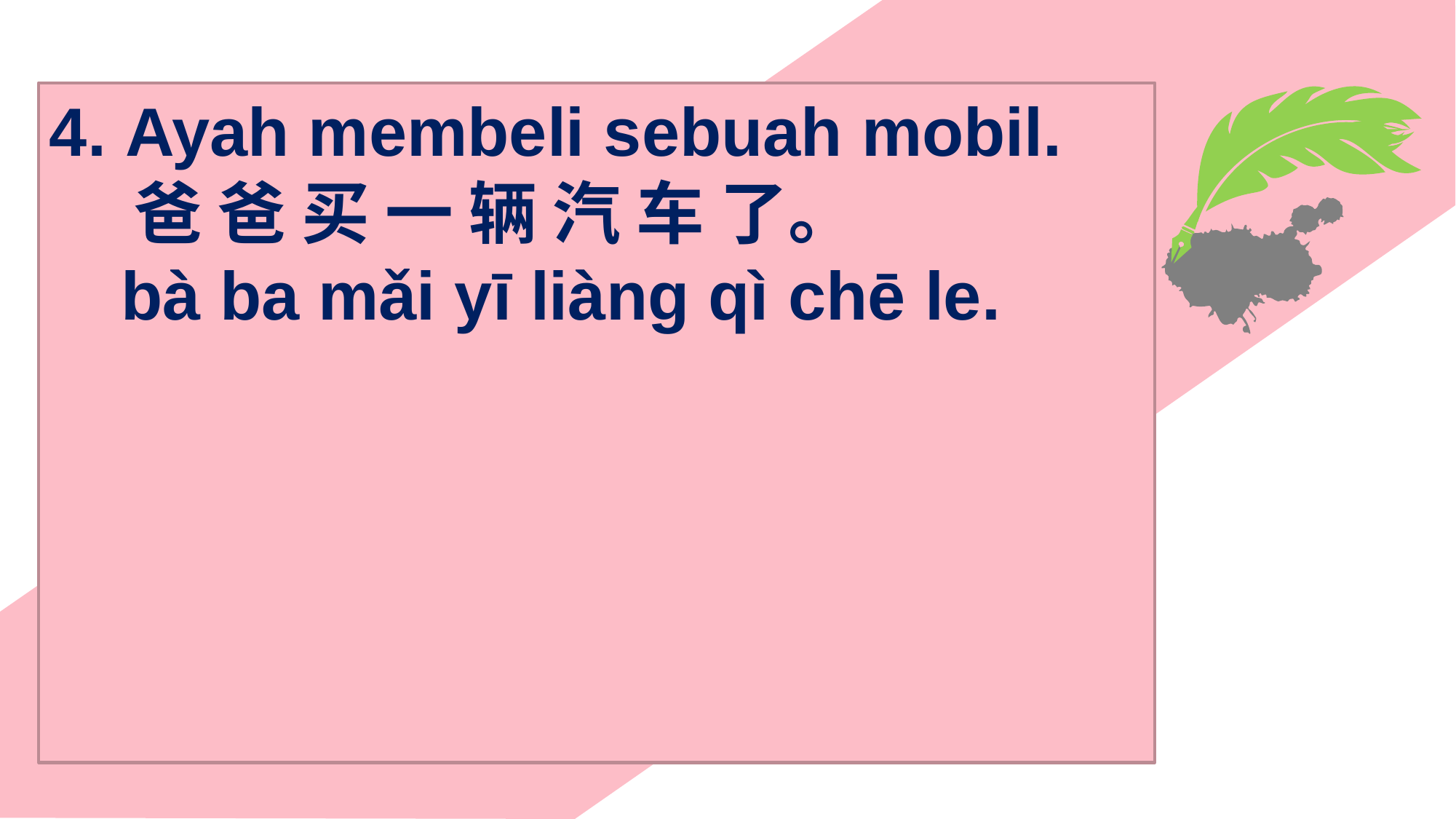

Ayah membeli sebuah mobil.
 爸 爸 买 一 辆 汽 车 了。
 bà ba mǎi yī liàng qì chē le.